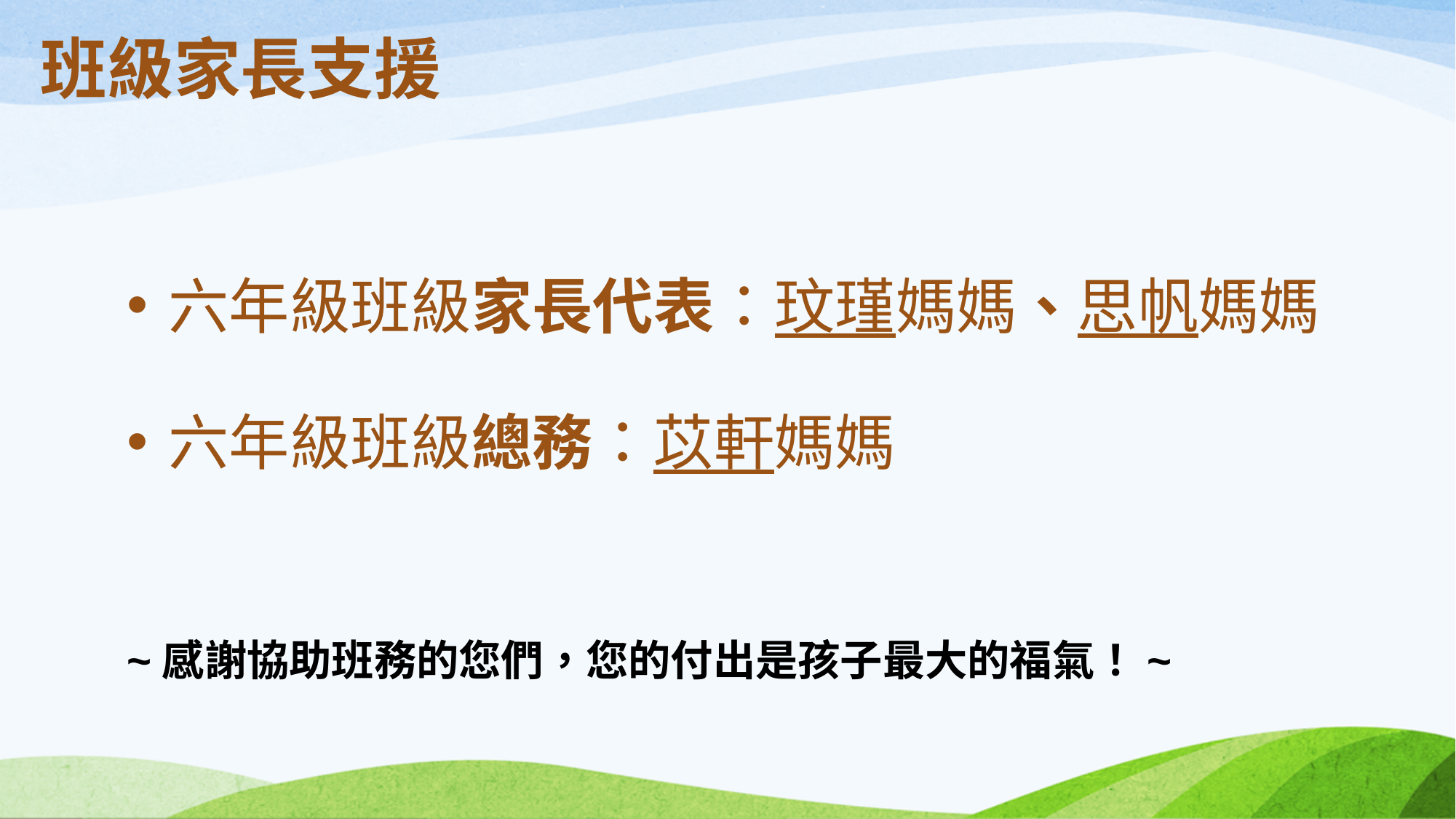

班級家長支援
六年級班級家長代表：玟瑾媽媽、思帆媽媽
六年級班級總務：苡軒媽媽

~感謝協助班務的您們，您的付出是孩子最大的福氣！~